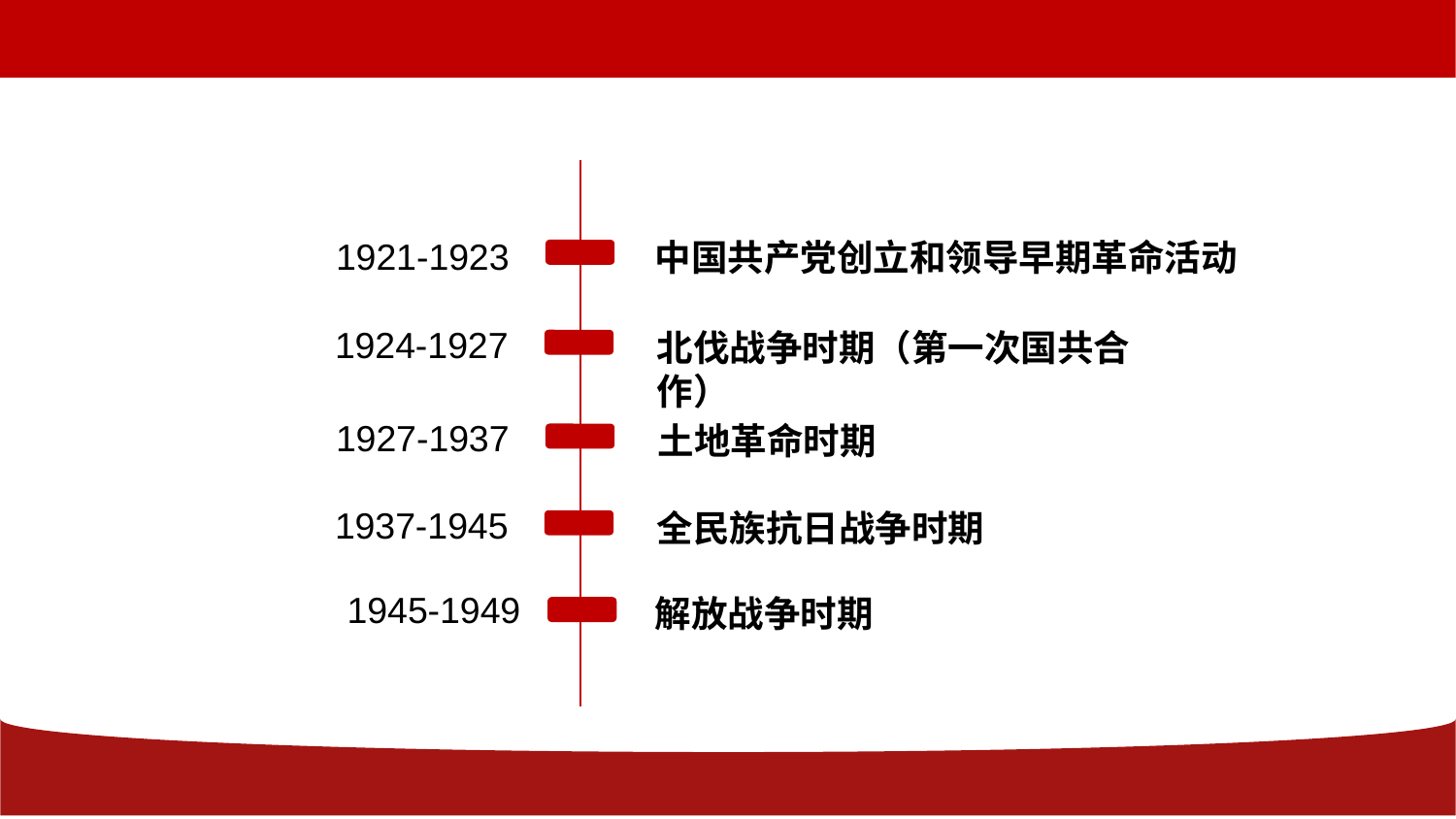

1921-1923

中国共产党创立和领导早期革命活动

1924-1927
北伐战争时期（第一次国共合作）

1927-1937
土地革命时期

1937-1945
全民族抗日战争时期

1945-1949
解放战争时期